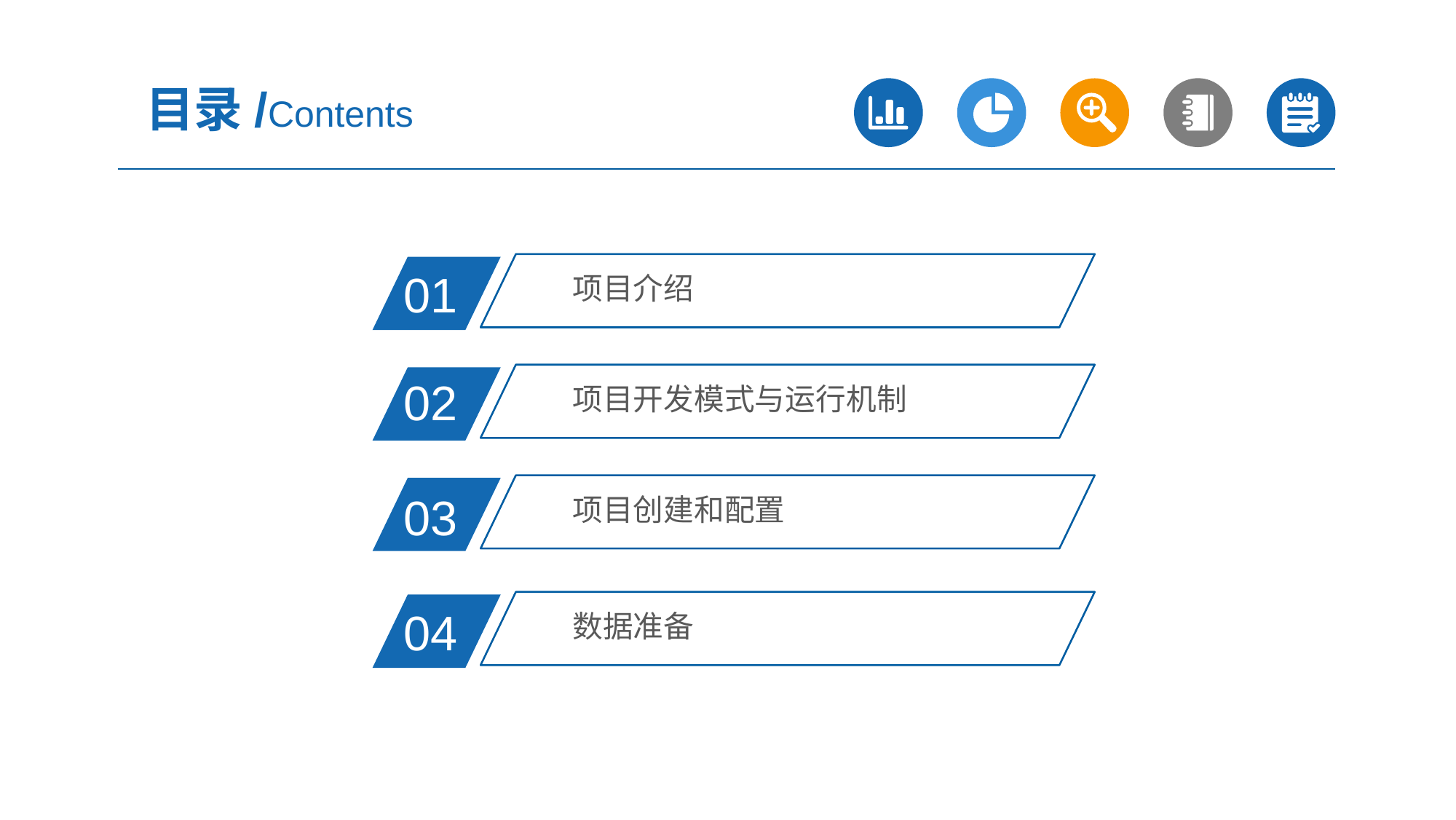

目录/Contents

项目介绍

01

项目开发模式与运行机制
02

项目创建和配置

03

数据准备

04